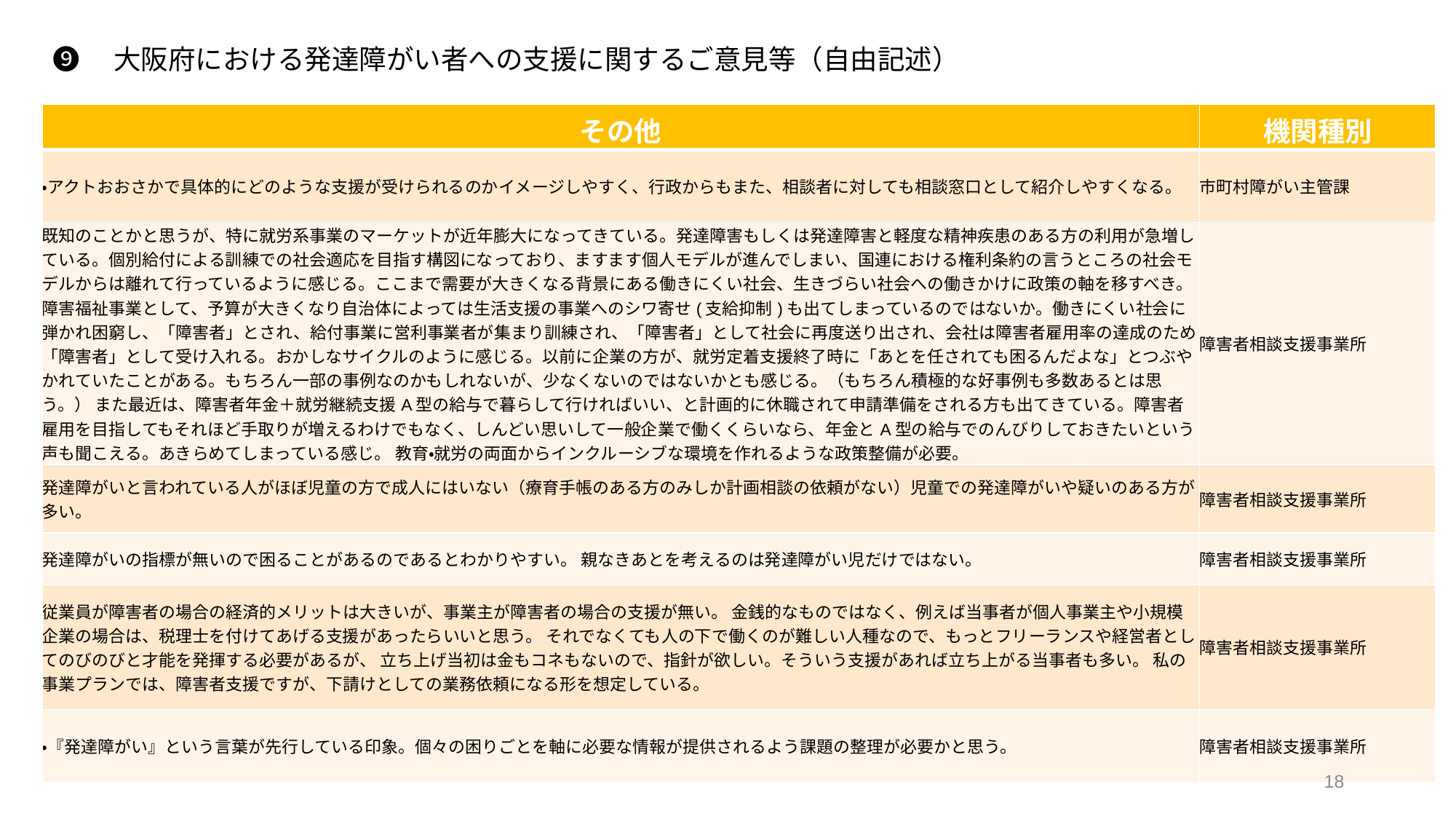

❾　大阪府における発達障がい者への支援に関するご意見等（自由記述）
| その他 | 機関種別 |
| --- | --- |
| ・アクトおおさかで具体的にどのような支援が受けられるのかイメージしやすく、行政からもまた、相談者に対しても相談窓口として紹介しやすくなる。 | 市町村障がい主管課 |
| 既知のことかと思うが、特に就労系事業のマーケットが近年膨大になってきている。発達障害もしくは発達障害と軽度な精神疾患のある方の利用が急増している。個別給付による訓練での社会適応を目指す構図になっており、ますます個人モデルが進んでしまい、国連における権利条約の言うところの社会モデルからは離れて行っているように感じる。ここまで需要が大きくなる背景にある働きにくい社会、生きづらい社会への働きかけに政策の軸を移すべき。障害福祉事業として、予算が大きくなり自治体によっては生活支援の事業へのシワ寄せ(支給抑制)も出てしまっているのではないか。働きにくい社会に弾かれ困窮し、「障害者」とされ、給付事業に営利事業者が集まり訓練され、「障害者」として社会に再度送り出され、会社は障害者雇用率の達成のため「障害者」として受け入れる。おかしなサイクルのように感じる。以前に企業の方が、就労定着支援終了時に「あとを任されても困るんだよな」とつぶやかれていたことがある。もちろん一部の事例なのかもしれないが、少なくないのではないかとも感じる。（もちろん積極的な好事例も多数あるとは思う。） また最近は、障害者年金＋就労継続支援A型の給与で暮らして行ければいい、と計画的に休職されて申請準備をされる方も出てきている。障害者雇用を目指してもそれほど手取りが増えるわけでもなく、しんどい思いして一般企業で働くくらいなら、年金とA型の給与でのんびりしておきたいという声も聞こえる。あきらめてしまっている感じ。 教育・就労の両面からインクルーシブな環境を作れるような政策整備が必要。 | 障害者相談支援事業所 |
| 発達障がいと言われている人がほぼ児童の方で成人にはいない（療育手帳のある方のみしか計画相談の依頼がない）児童での発達障がいや疑いのある方が多い。 | 障害者相談支援事業所 |
| 発達障がいの指標が無いので困ることがあるのであるとわかりやすい。 親なきあとを考えるのは発達障がい児だけではない。 | 障害者相談支援事業所 |
| 従業員が障害者の場合の経済的メリットは大きいが、事業主が障害者の場合の支援が無い。 金銭的なものではなく、例えば当事者が個人事業主や小規模企業の場合は、税理士を付けてあげる支援があったらいいと思う。 それでなくても人の下で働くのが難しい人種なので、もっとフリーランスや経営者としてのびのびと才能を発揮する必要があるが、 立ち上げ当初は金もコネもないので、指針が欲しい。そういう支援があれば立ち上がる当事者も多い。 私の事業プランでは、障害者支援ですが、下請けとしての業務依頼になる形を想定している。 | 障害者相談支援事業所 |
| ・『発達障がい』という言葉が先行している印象。個々の困りごとを軸に必要な情報が提供されるよう課題の整理が必要かと思う。 | 障害者相談支援事業所 |
18